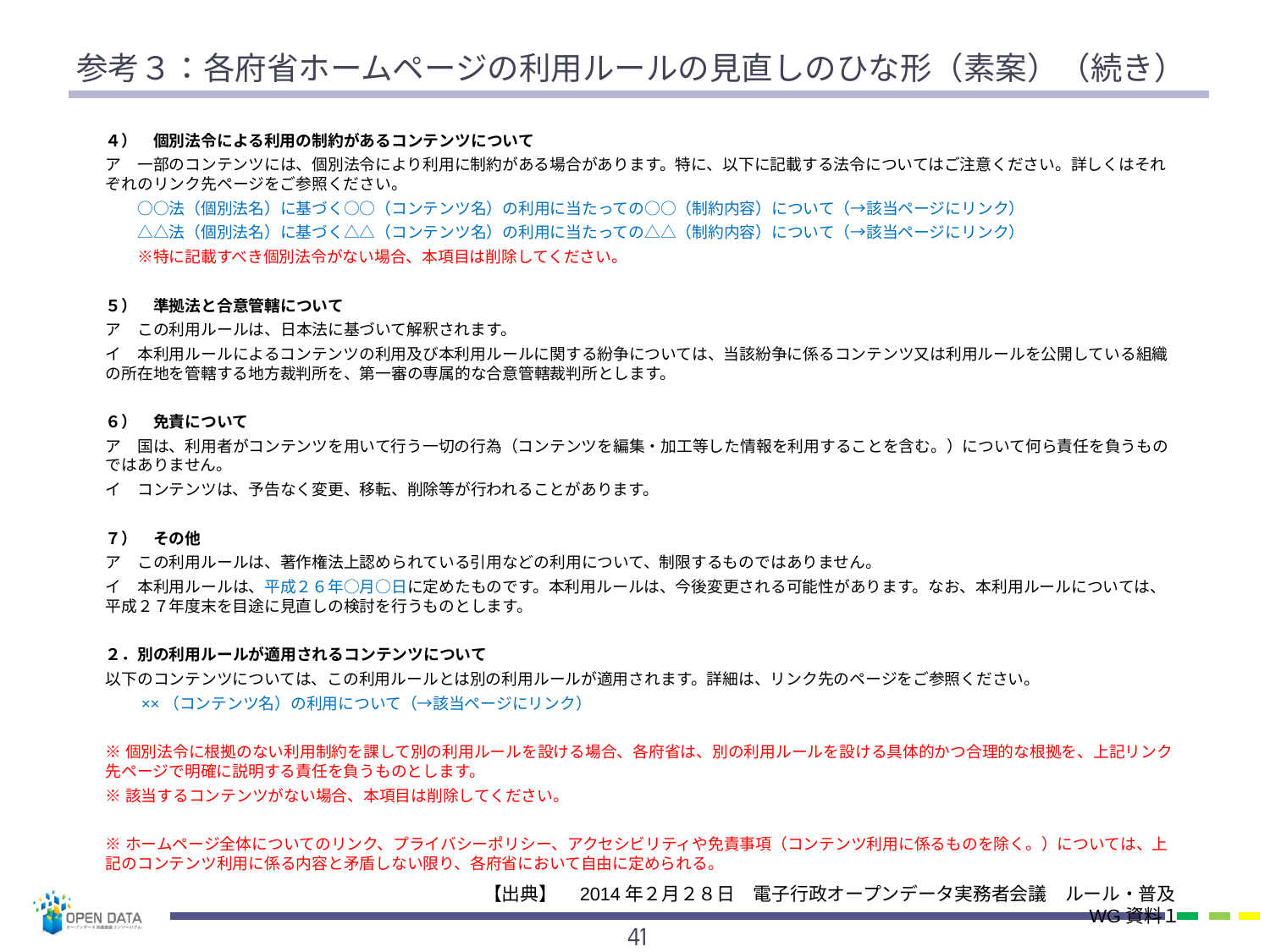

# 参考３：各府省ホームページの利用ルールの見直しのひな形（素案）（続き）
４）　個別法令による利用の制約があるコンテンツについて
ア　一部のコンテンツには、個別法令により利用に制約がある場合があります。特に、以下に記載する法令についてはご注意ください。詳しくはそれぞれのリンク先ページをご参照ください。
　　○○法（個別法名）に基づく○○（コンテンツ名）の利用に当たっての○○（制約内容）について（→該当ページにリンク）
　　△△法（個別法名）に基づく△△（コンテンツ名）の利用に当たっての△△（制約内容）について（→該当ページにリンク）
　　※特に記載すべき個別法令がない場合、本項目は削除してください。

５）　準拠法と合意管轄について
ア　この利用ルールは、日本法に基づいて解釈されます。
イ　本利用ルールによるコンテンツの利用及び本利用ルールに関する紛争については、当該紛争に係るコンテンツ又は利用ルールを公開している組織の所在地を管轄する地方裁判所を、第一審の専属的な合意管轄裁判所とします。

６）　免責について
ア　国は、利用者がコンテンツを用いて行う一切の行為（コンテンツを編集・加工等した情報を利用することを含む。）について何ら責任を負うものではありません。
イ　コンテンツは、予告なく変更、移転、削除等が行われることがあります。

７）　その他
ア　この利用ルールは、著作権法上認められている引用などの利用について、制限するものではありません。
イ　本利用ルールは、平成２６年○月○日に定めたものです。本利用ルールは、今後変更される可能性があります。なお、本利用ルールについては、平成２７年度末を目途に見直しの検討を行うものとします。

２．別の利用ルールが適用されるコンテンツについて
以下のコンテンツについては、この利用ルールとは別の利用ルールが適用されます。詳細は、リンク先のページをご参照ください。
　　××（コンテンツ名）の利用について（→該当ページにリンク）

※個別法令に根拠のない利用制約を課して別の利用ルールを設ける場合、各府省は、別の利用ルールを設ける具体的かつ合理的な根拠を、上記リンク先ページで明確に説明する責任を負うものとします。
※該当するコンテンツがない場合、本項目は削除してください。

※ホームページ全体についてのリンク、プライバシーポリシー、アクセシビリティや免責事項（コンテンツ利用に係るものを除く。）については、上記のコンテンツ利用に係る内容と矛盾しない限り、各府省において自由に定められる。
【出典】　2014年２月２８日　電子行政オープンデータ実務者会議　ルール・普及WG資料１
41